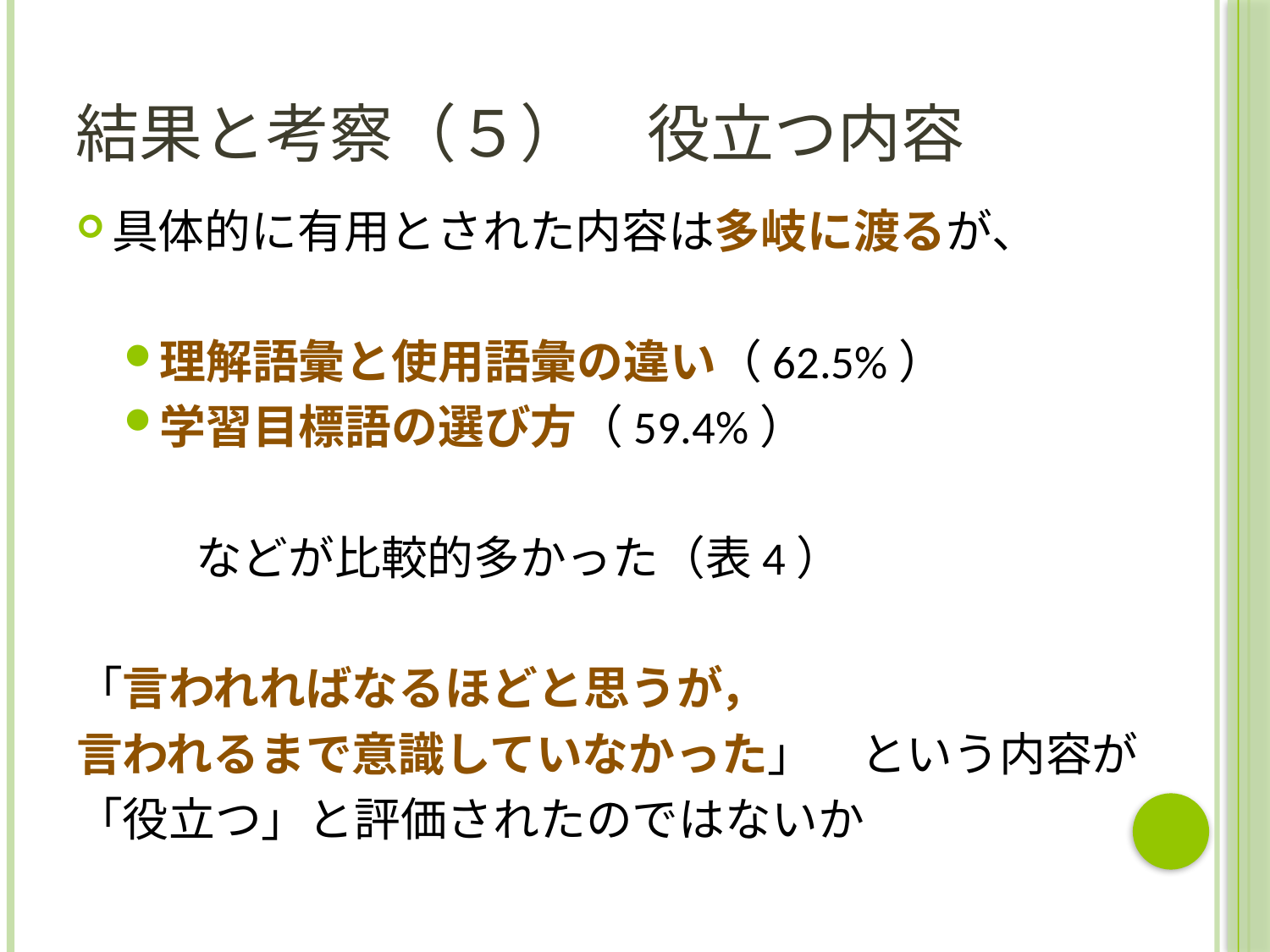

# 結果と考察（５）　役立つ内容
具体的に有用とされた内容は多岐に渡るが、

理解語彙と使用語彙の違い（62.5%）
学習目標語の選び方（59.4%）

	などが比較的多かった（表4）

「言われればなるほどと思うが，
言われるまで意識していなかった」　という内容が
「役立つ」と評価されたのではないか